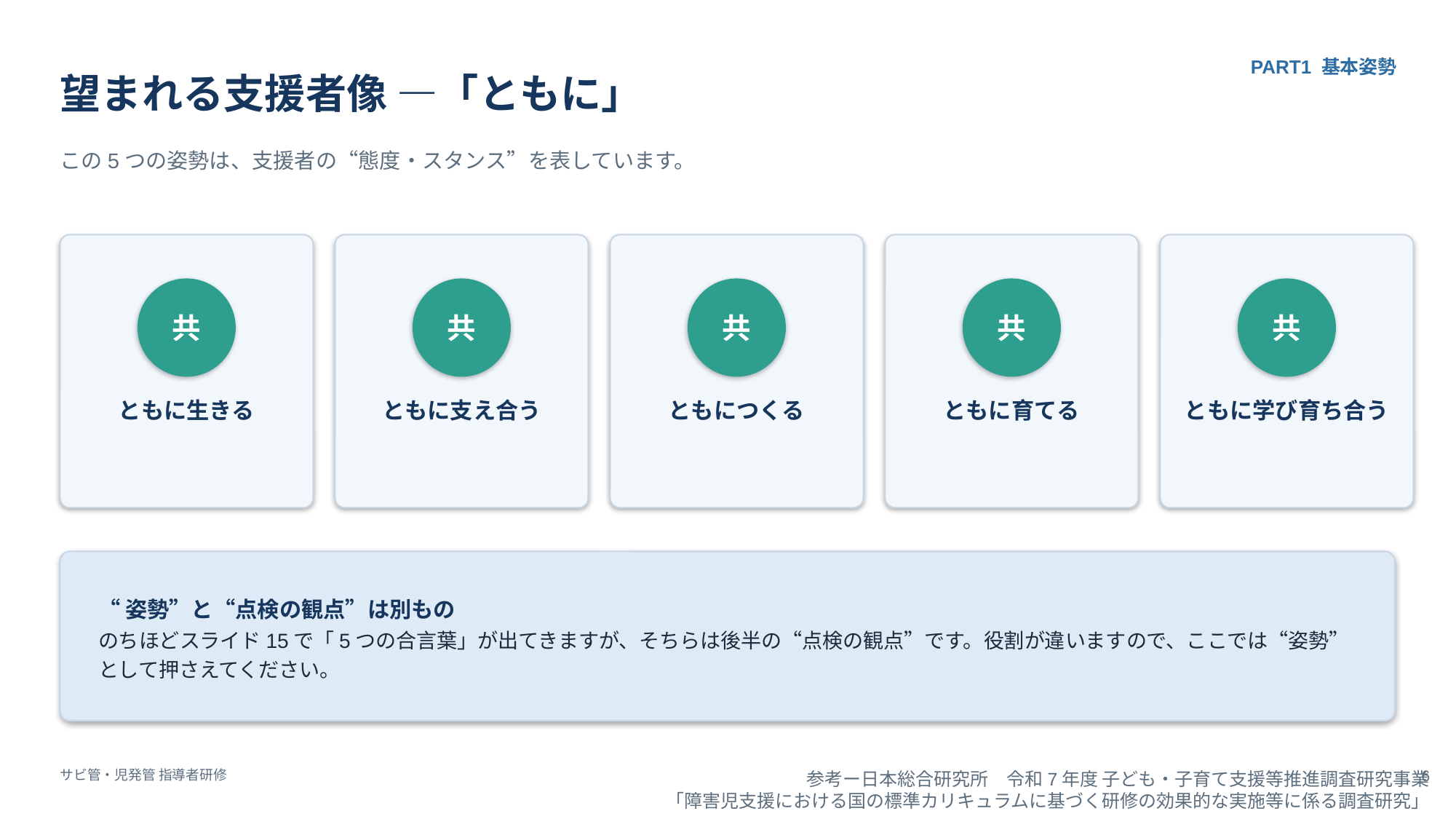

望まれる支援者像 ―「ともに」
PART1 基本姿勢
この5つの姿勢は、支援者の“態度・スタンス”を表しています。

共

共

共

共

共
ともに生きる
ともに支え合う
ともにつくる
ともに育てる
ともに学び育ち合う

“姿勢”と“点検の観点”は別もの
のちほどスライド15で「5つの合言葉」が出てきますが、そちらは後半の“点検の観点”です。役割が違いますので、ここでは“姿勢”として押さえてください。
サビ管・児発管 指導者研修
6
参考ー日本総合研究所　令和7年度 子ども・子育て支援等推進調査研究事業
「障害児支援における国の標準カリキュラムに基づく研修の効果的な実施等に係る調査研究」